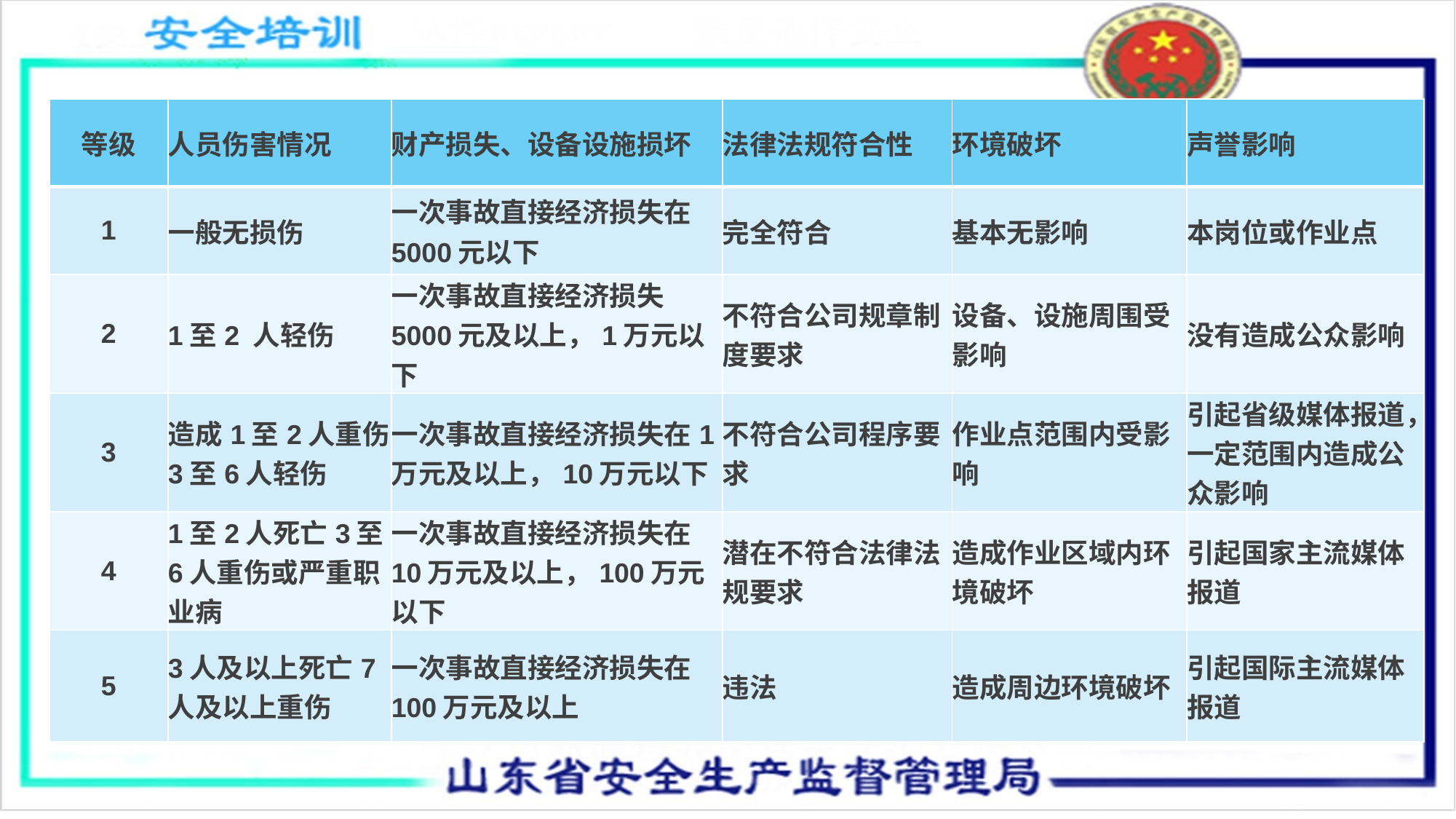

| 等级 | 人员伤害情况 | 财产损失、设备设施损坏 | 法律法规符合性 | 环境破坏 | 声誉影响 |
| --- | --- | --- | --- | --- | --- |
| 1 | 一般无损伤 | 一次事故直接经济损失在5000元以下 | 完全符合 | 基本无影响 | 本岗位或作业点 |
| 2 | 1至2 人轻伤 | 一次事故直接经济损失5000元及以上，1万元以下 | 不符合公司规章制度要求 | 设备、设施周围受影响 | 没有造成公众影响 |
| 3 | 造成1至2人重伤3至6人轻伤 | 一次事故直接经济损失在1万元及以上，10万元以下 | 不符合公司程序要求 | 作业点范围内受影响 | 引起省级媒体报道，一定范围内造成公众影响 |
| 4 | 1至2人死亡3至6人重伤或严重职业病 | 一次事故直接经济损失在10万元及以上，100万元以下 | 潜在不符合法律法规要求 | 造成作业区域内环境破坏 | 引起国家主流媒体报道 |
| 5 | 3人及以上死亡7人及以上重伤 | 一次事故直接经济损失在100万元及以上 | 违法 | 造成周边环境破坏 | 引起国际主流媒体报道 |